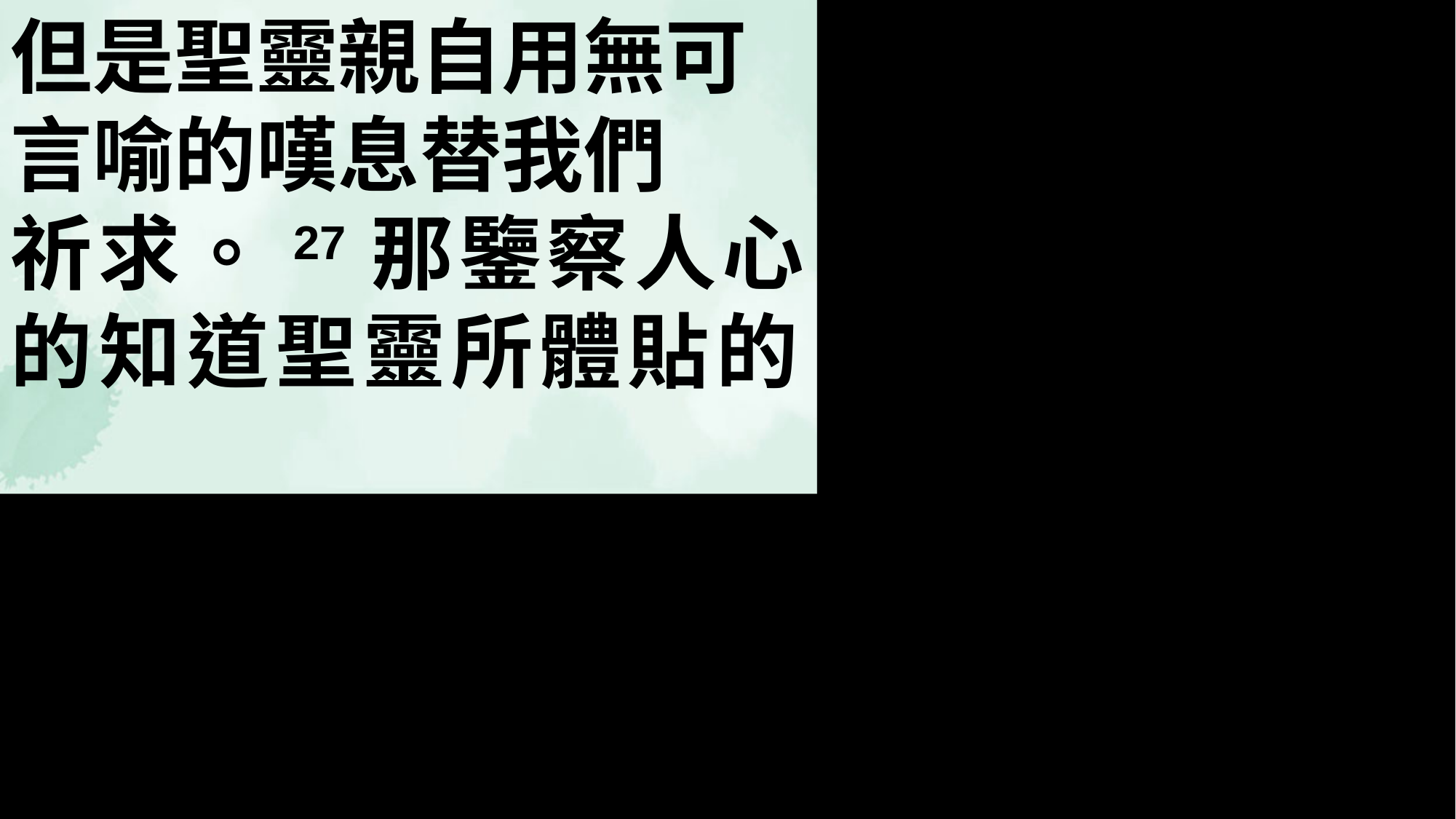

但是聖靈親自用無可
言喻的嘆息替我們
祈求。27那鑒察人心的知道聖靈所體貼的，